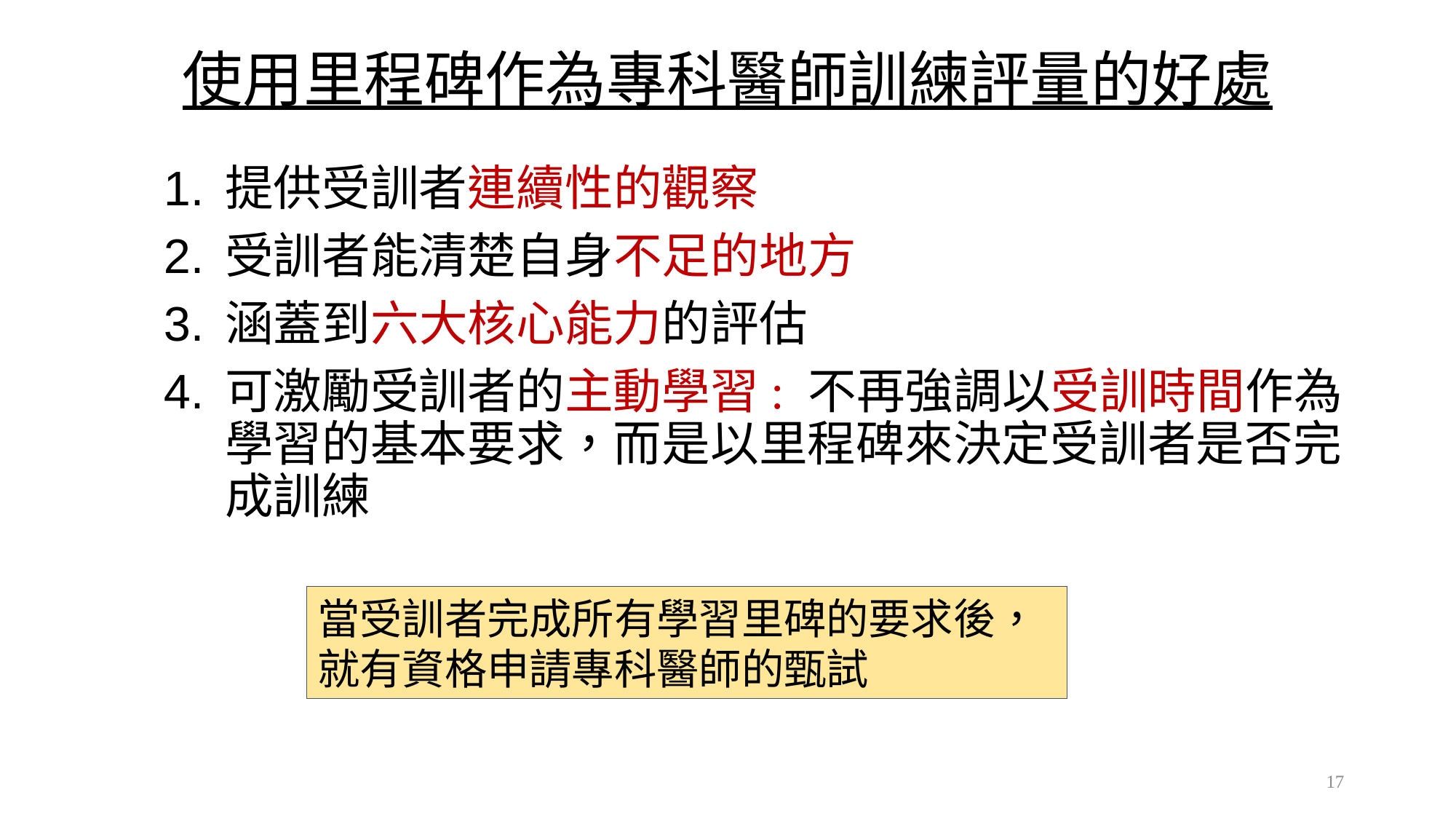

使用里程碑作為專科醫師訓練評量的好處
提供受訓者連續性的觀察
受訓者能清楚自身不足的地方
涵蓋到六大核心能力的評估
可激勵受訓者的主動學習: 不再強調以受訓時間作為學習的基本要求，而是以里程碑來決定受訓者是否完成訓練
當受訓者完成所有學習里碑的要求後，就有資格申請專科醫師的甄試
17